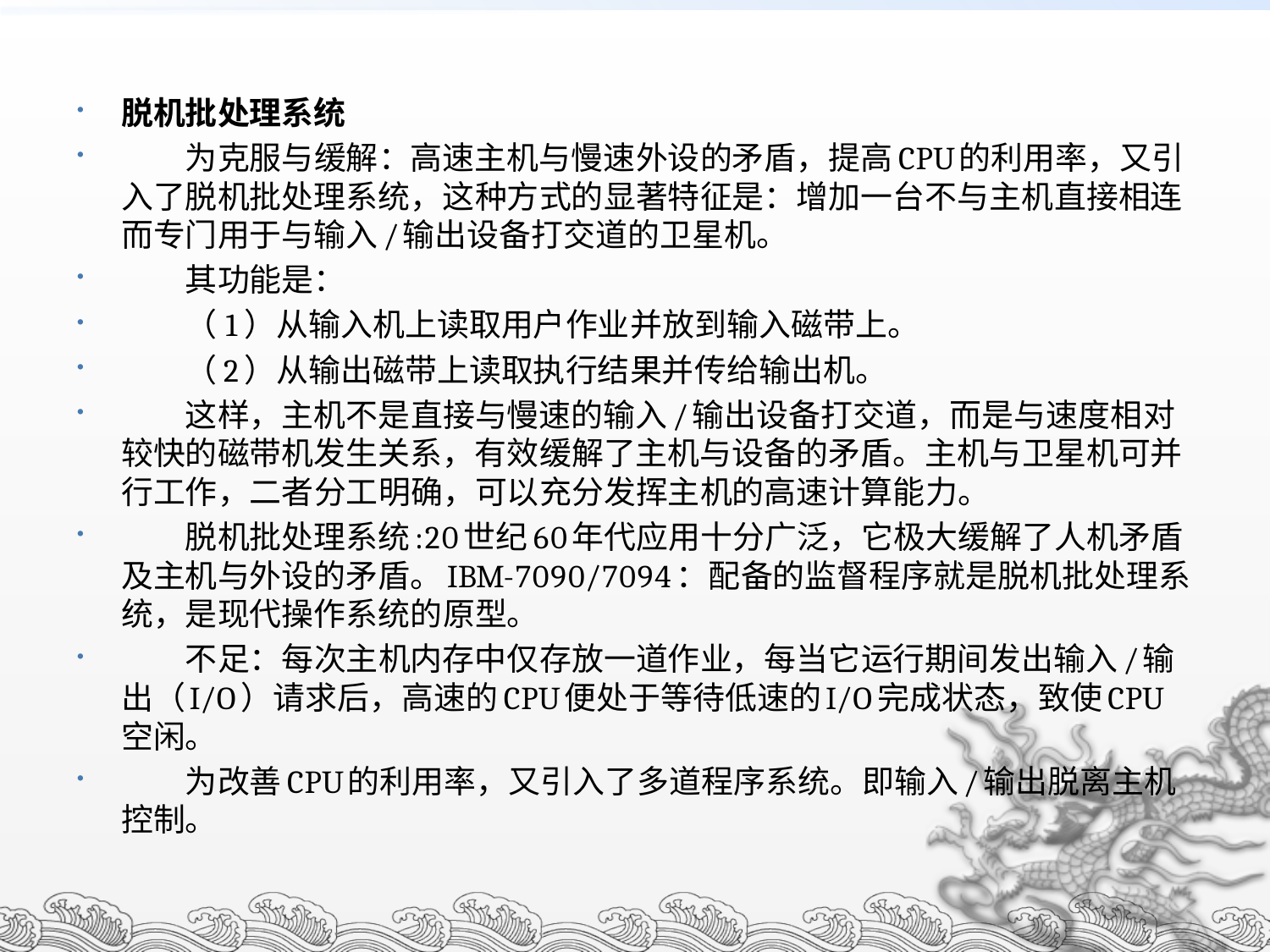

脱机批处理系统
　　为克服与缓解：高速主机与慢速外设的矛盾，提高CPU的利用率，又引入了脱机批处理系统，这种方式的显著特征是：增加一台不与主机直接相连而专门用于与输入/输出设备打交道的卫星机。
　　其功能是：
　　（1）从输入机上读取用户作业并放到输入磁带上。
　　（2）从输出磁带上读取执行结果并传给输出机。
　　这样，主机不是直接与慢速的输入/输出设备打交道，而是与速度相对较快的磁带机发生关系，有效缓解了主机与设备的矛盾。主机与卫星机可并行工作，二者分工明确，可以充分发挥主机的高速计算能力。
　　脱机批处理系统:20世纪60年代应用十分广泛，它极大缓解了人机矛盾及主机与外设的矛盾。IBM-7090/7094：配备的监督程序就是脱机批处理系统，是现代操作系统的原型。
　　不足：每次主机内存中仅存放一道作业，每当它运行期间发出输入/输出（I/O）请求后，高速的CPU便处于等待低速的I/O完成状态，致使CPU空闲。
　　为改善CPU的利用率，又引入了多道程序系统。即输入/输出脱离主机控制。